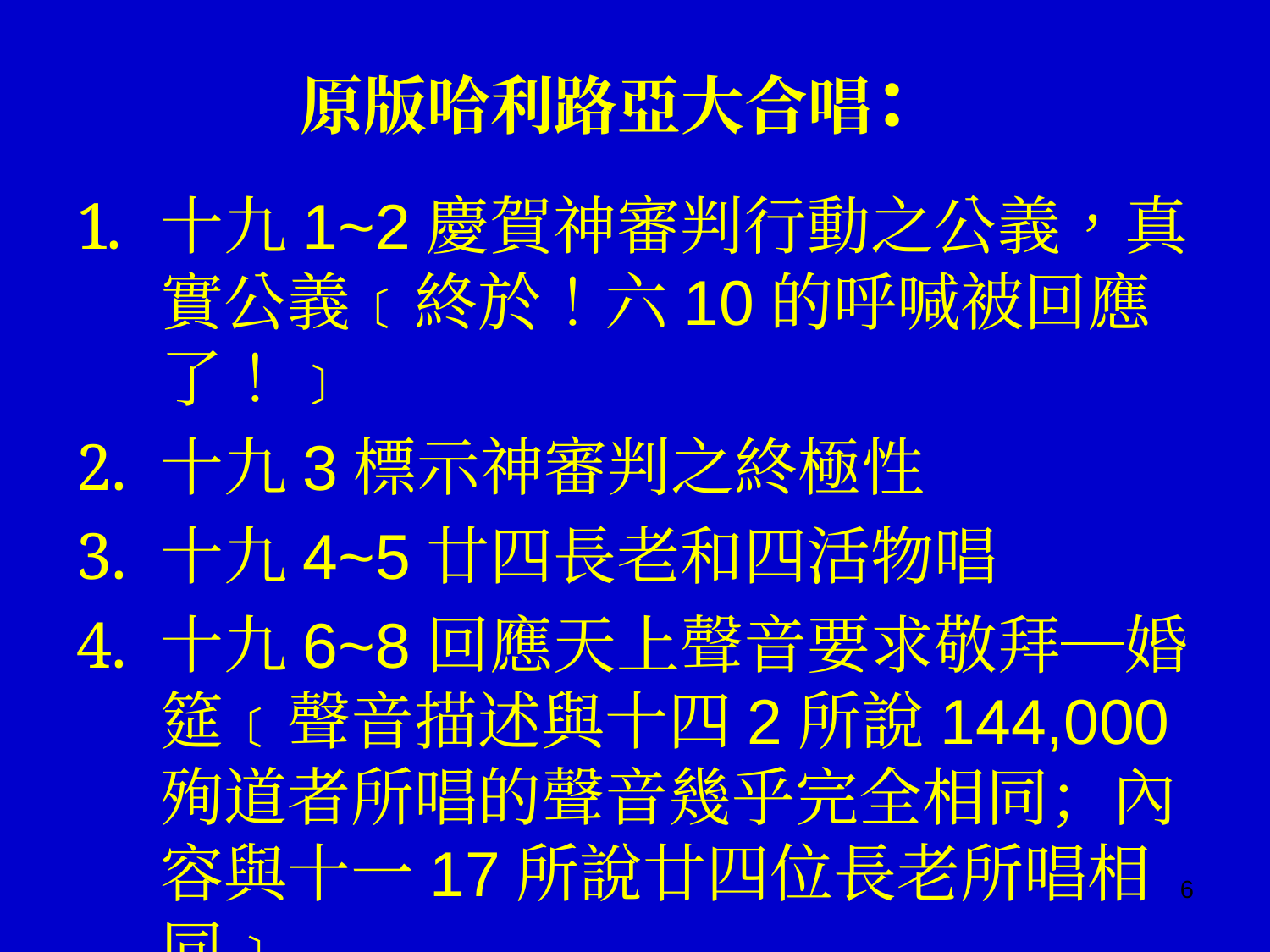

# 原版哈利路亞大合唱：
十九1~2慶賀神審判行動之公義，真實公義﹝終於！六10的呼喊被回應了！﹞
十九3標示神審判之終極性
十九4~5廿四長老和四活物唱
十九6~8回應天上聲音要求敬拜─婚筵﹝聲音描述與十四2所說144,000殉道者所唱的聲音幾乎完全相同；內容與十一17所說廿四位長老所唱相同﹞
6